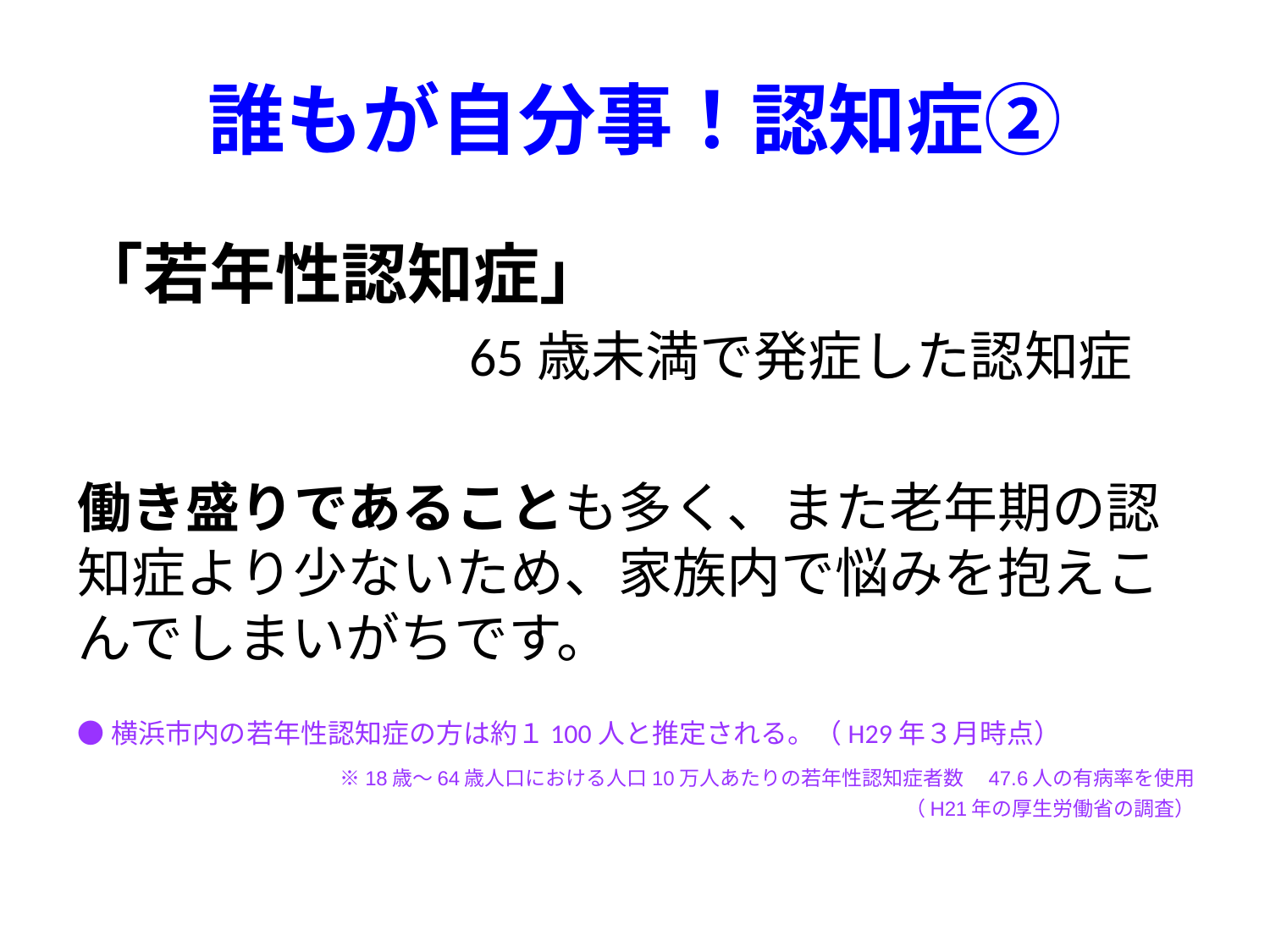

# 誰もが自分事！認知症②
「若年性認知症」
　　　　　　　65歳未満で発症した認知症

働き盛りであることも多く、また老年期の認知症より少ないため、家族内で悩みを抱えこんでしまいがちです。

●横浜市内の若年性認知症の方は約１100人と推定される。（H29年３月時点）
　※18歳～64歳人口における人口10万人あたりの若年性認知症者数　47.6人の有病率を使用
　　（H21年の厚生労働省の調査）